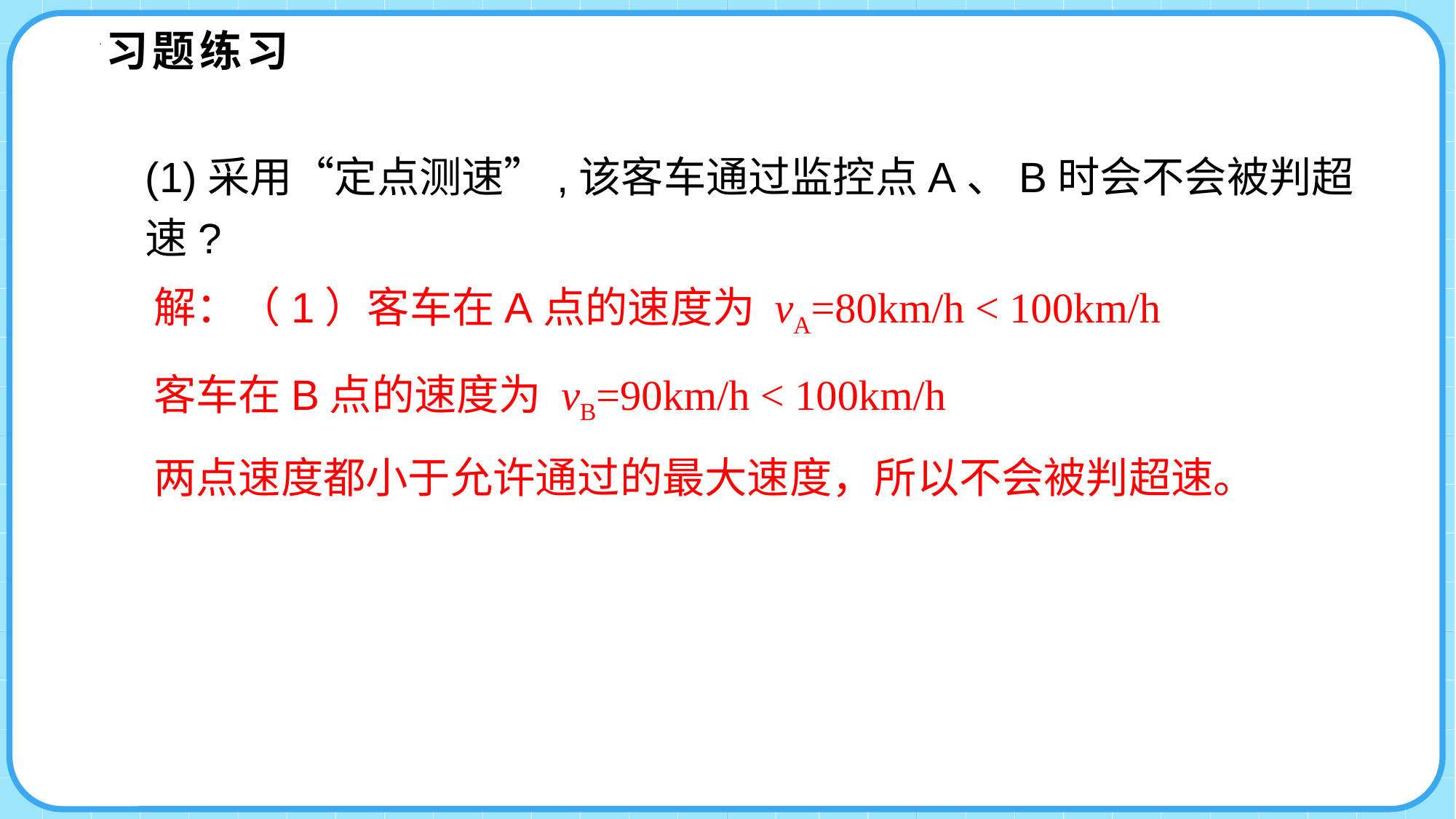

习题练习
(1)采用“定点测速”,该客车通过监控点A、B时会不会被判超速?

解：（1）客车在A点的速度为 vA=80km/h < 100km/h
客车在B点的速度为 vB=90km/h < 100km/h
两点速度都小于允许通过的最大速度，所以不会被判超速。